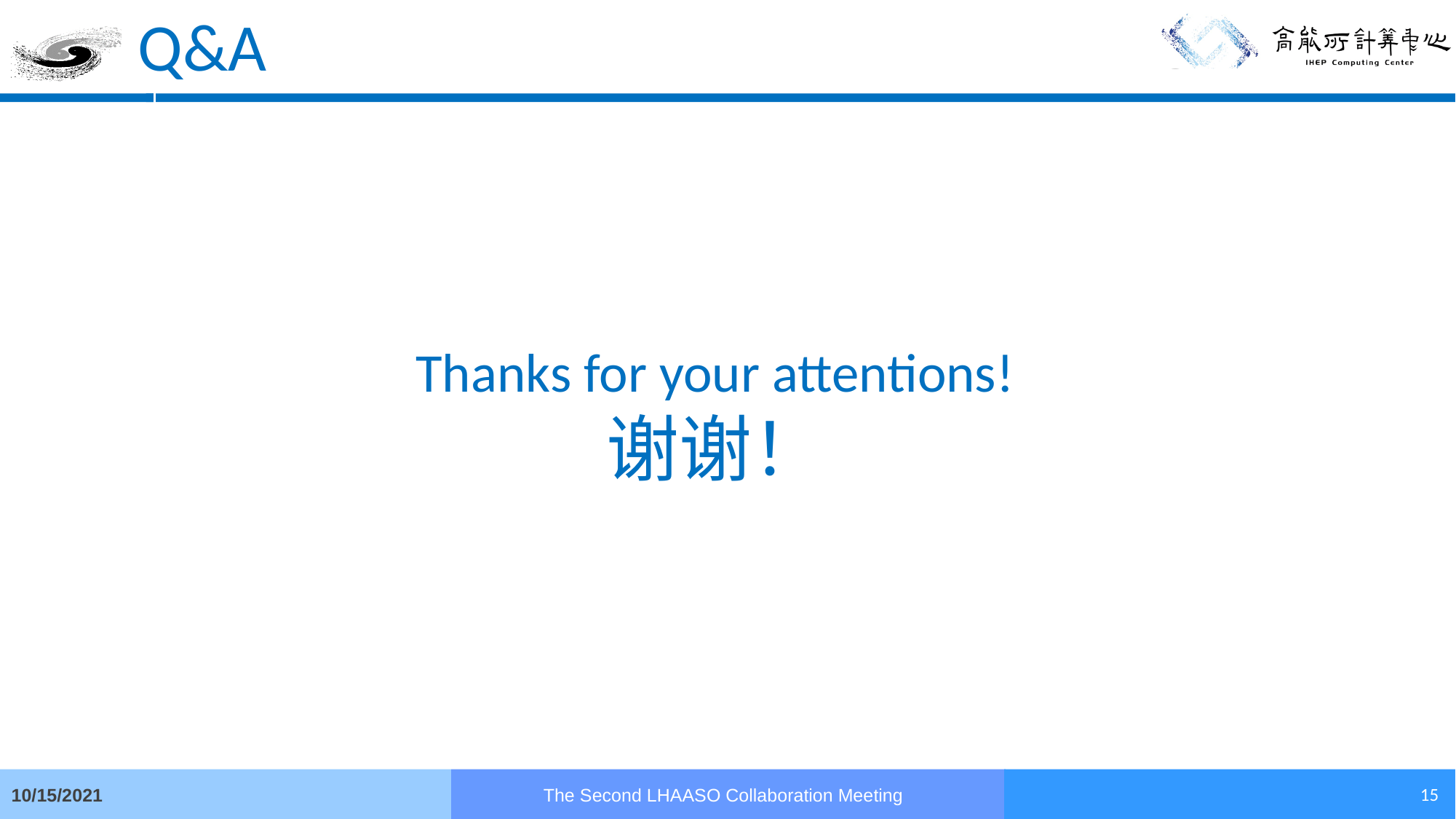

# Q&A
Thanks for your attentions!
谢谢！
15
The Second LHAASO Collaboration Meeting
10/15/2021